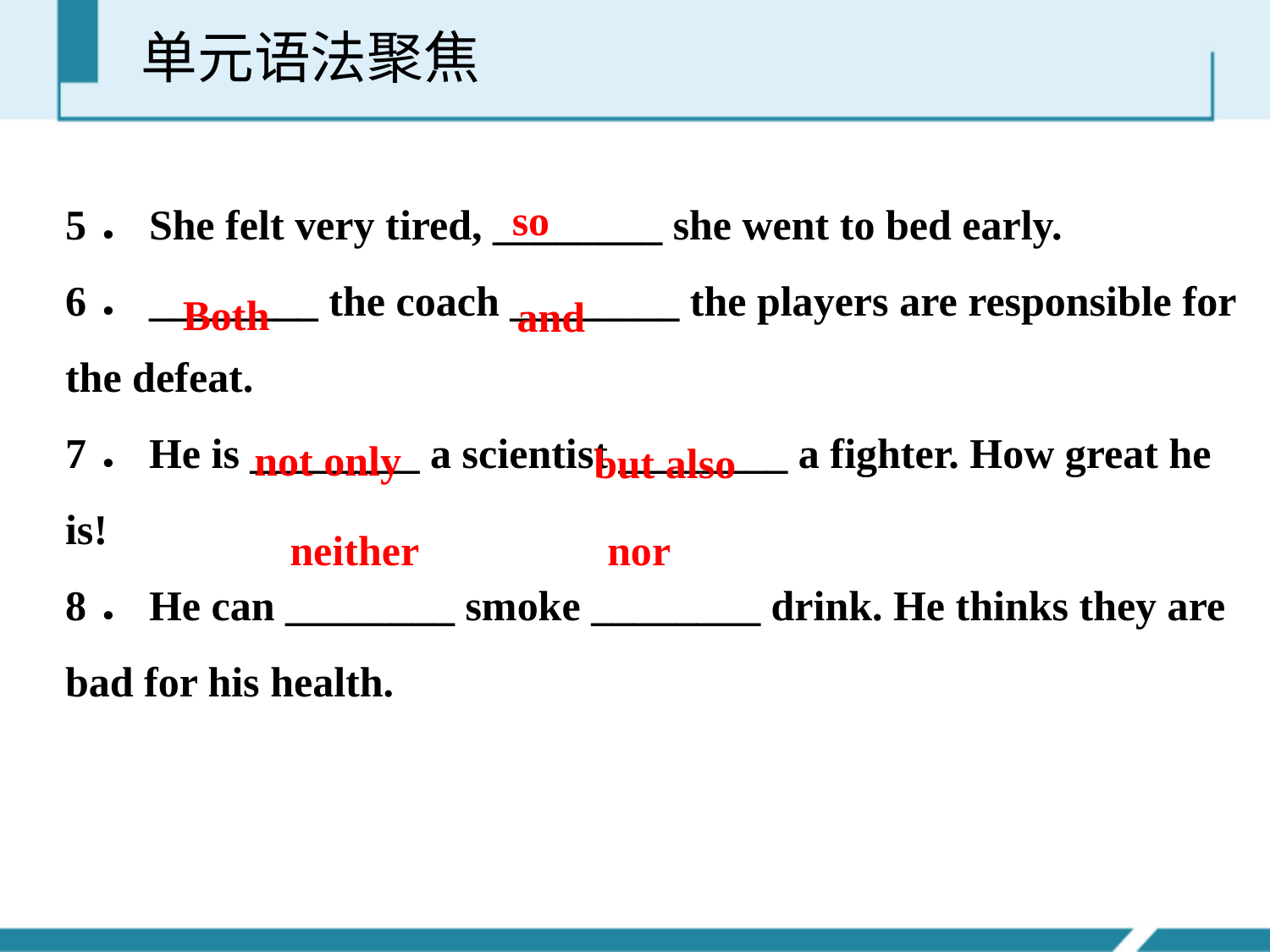

单元语法聚焦
so
5．She felt very tired, ________ she went to bed early.
6．________ the coach ________ the players are responsible for the defeat.
7．He is ________ a scientist ________ a fighter. How great he is!
8．He can ________ smoke ________ drink. He thinks they are bad for his health.
Both
and
not only
 but also
neither
nor